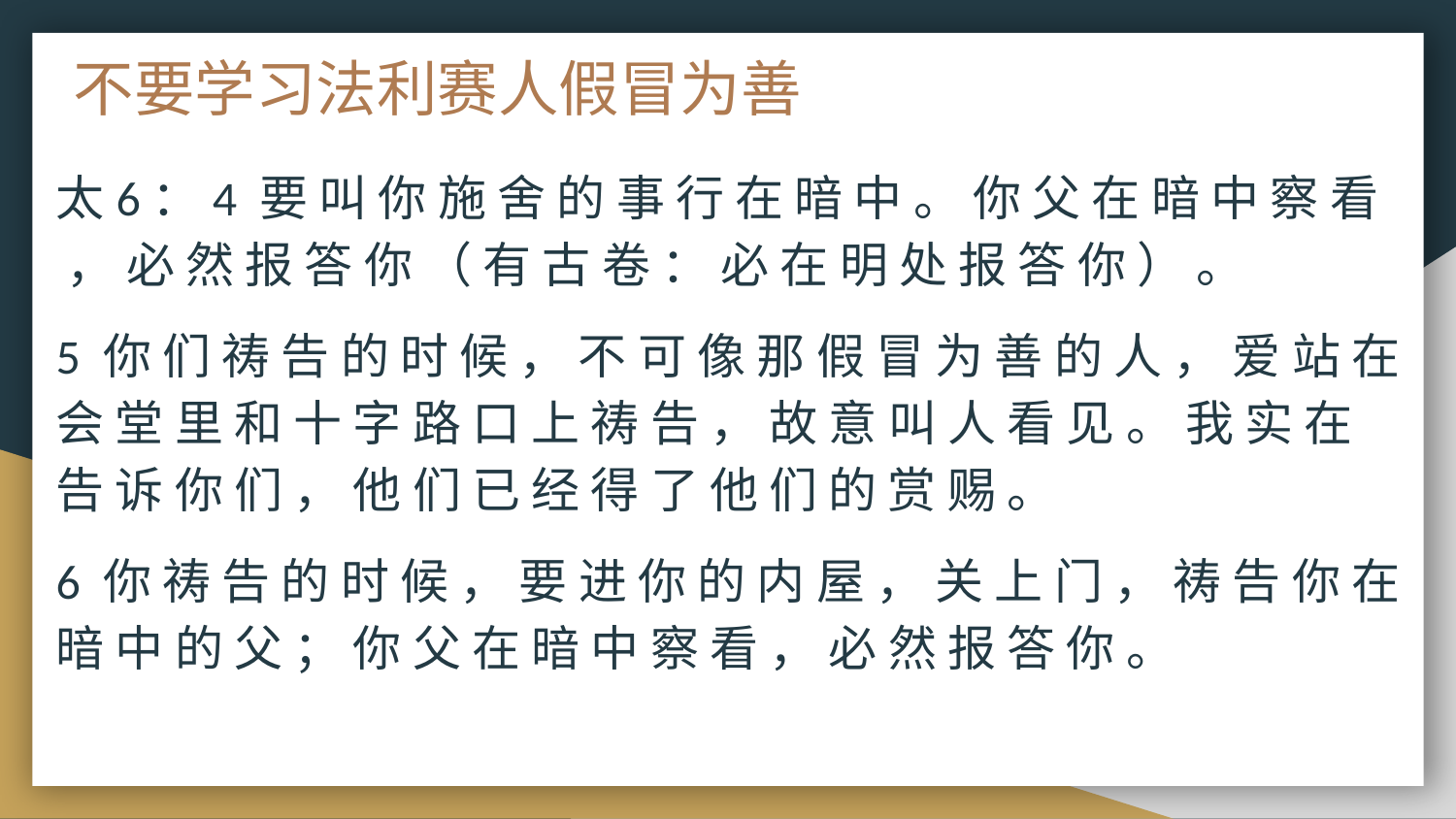

# 不要学习法利赛人假冒为善
太6：4 要 叫 你 施 舍 的 事 行 在 暗 中 。 你 父 在 暗 中 察 看 ， 必 然 报 答 你 （ 有 古 卷 ： 必 在 明 处 报 答 你 ） 。
5 你 们 祷 告 的 时 候 ， 不 可 像 那 假 冒 为 善 的 人 ， 爱 站 在 会 堂 里 和 十 字 路 口 上 祷 告 ， 故 意 叫 人 看 见 。 我 实 在 告 诉 你 们 ， 他 们 已 经 得 了 他 们 的 赏 赐 。
6 你 祷 告 的 时 候 ， 要 进 你 的 内 屋 ， 关 上 门 ， 祷 告 你 在 暗 中 的 父 ； 你 父 在 暗 中 察 看 ， 必 然 报 答 你 。